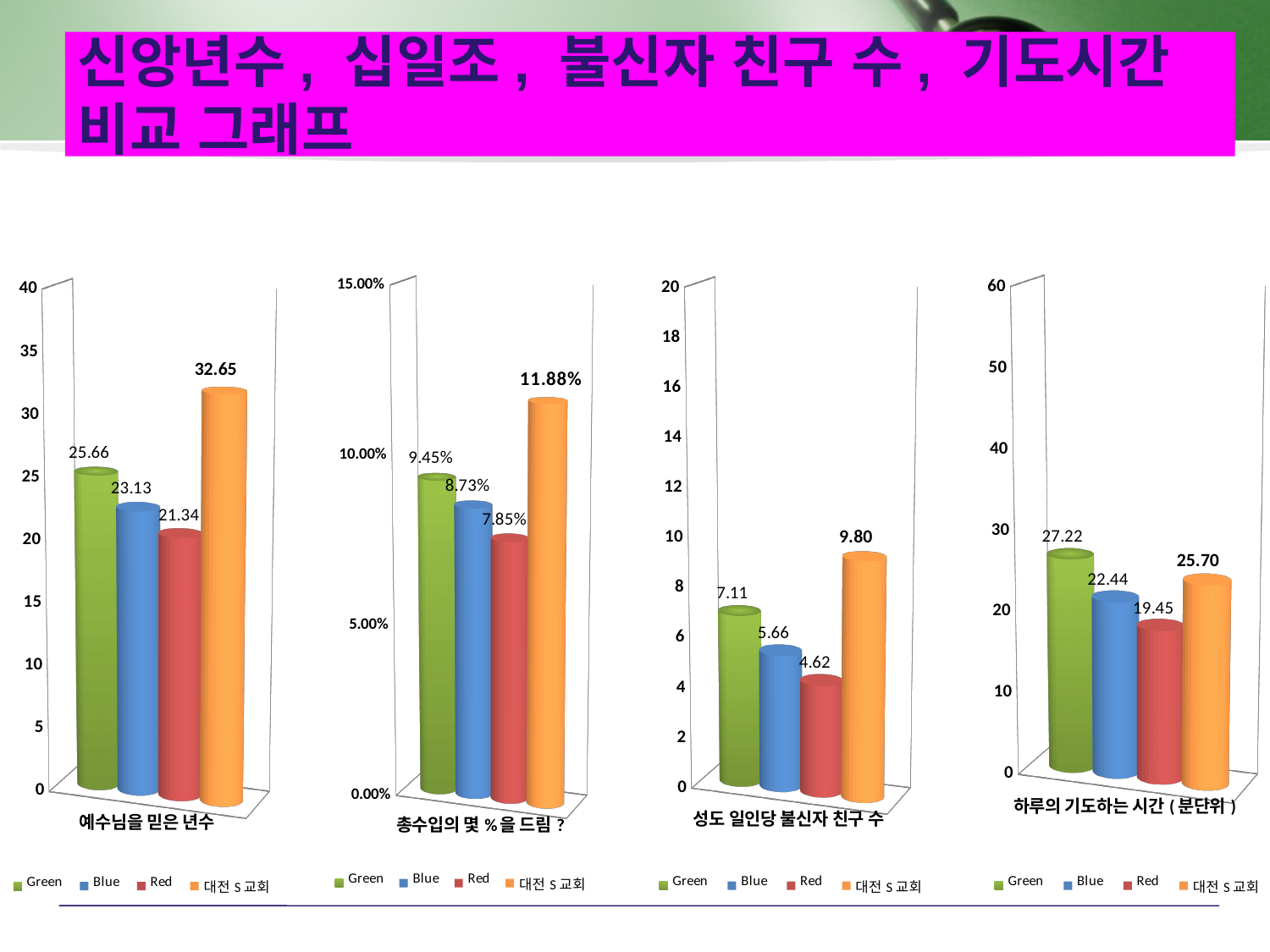

# 신앙년수, 십일조, 불신자 친구 수, 기도시간 비교 그래프

[unsupported chart]

[unsupported chart]

[unsupported chart]

[unsupported chart]